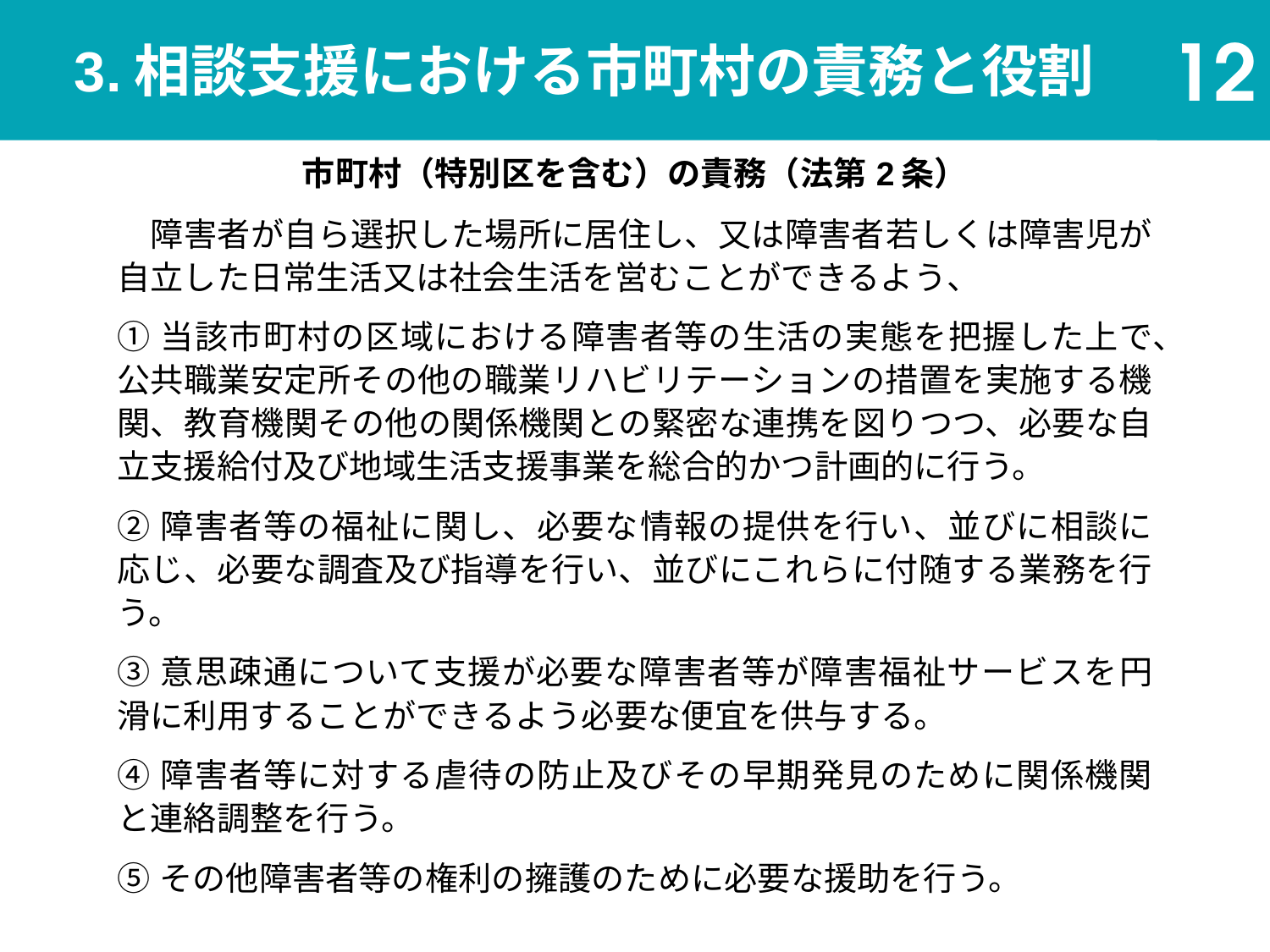

12
# 3.相談支援における市町村の責務と役割
市町村（特別区を含む）の責務（法第2条）
　障害者が自ら選択した場所に居住し、又は障害者若しくは障害児が自立した日常生活又は社会生活を営むことができるよう、
①当該市町村の区域における障害者等の生活の実態を把握した上で、公共職業安定所その他の職業リハビリテーションの措置を実施する機関、教育機関その他の関係機関との緊密な連携を図りつつ、必要な自立支援給付及び地域生活支援事業を総合的かつ計画的に行う。
②障害者等の福祉に関し、必要な情報の提供を行い、並びに相談に応じ、必要な調査及び指導を行い、並びにこれらに付随する業務を行う。
③意思疎通について支援が必要な障害者等が障害福祉サービスを円滑に利用することができるよう必要な便宜を供与する。
④障害者等に対する虐待の防止及びその早期発見のために関係機関と連絡調整を行う。
⑤その他障害者等の権利の擁護のために必要な援助を行う。